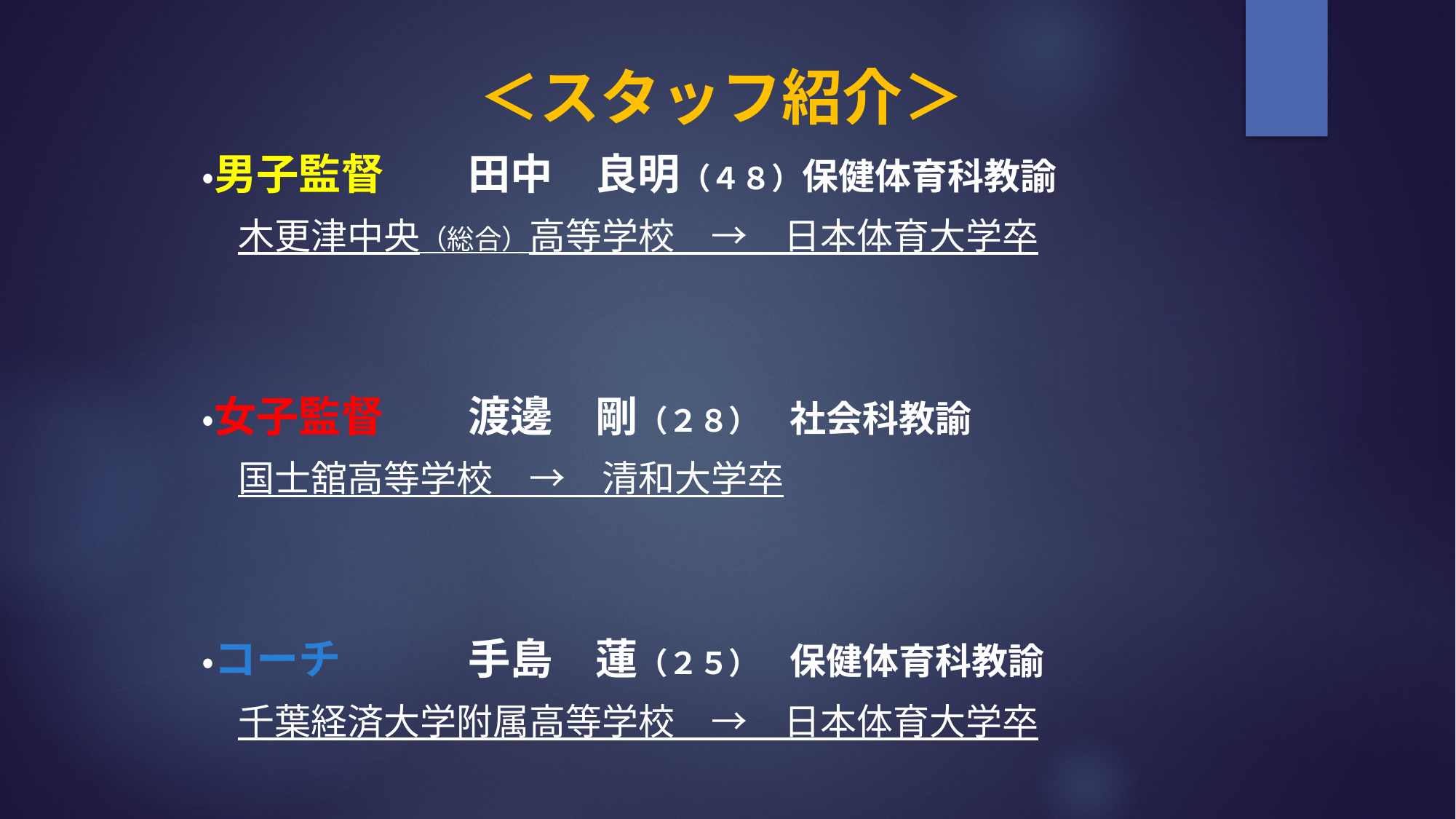

＜スタッフ紹介＞
　　　・男子監督　　田中　良明（４８）保健体育科教諭
　　　　木更津中央（総合）高等学校　→　日本体育大学卒

　　　・女子監督　　渡邊　剛（２８）　社会科教諭
　　　　国士舘高等学校　→　清和大学卒

　　　・コーチ　　　手島　蓮（２５）　保健体育科教諭
　　　　千葉経済大学附属高等学校　→　日本体育大学卒